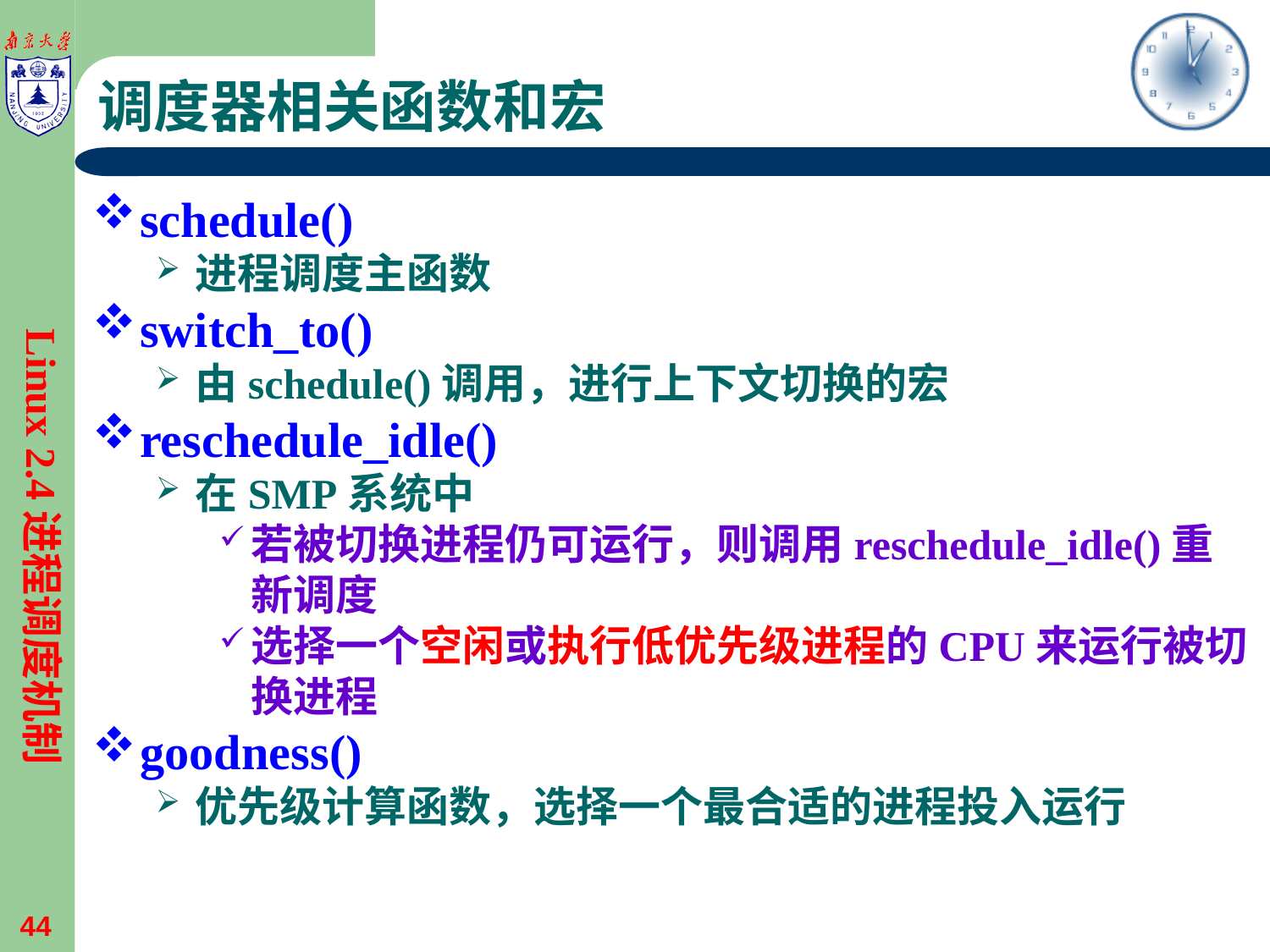

# 调度器相关函数和宏
schedule()
进程调度主函数
switch_to()
由schedule()调用，进行上下文切换的宏
reschedule_idle()
在SMP系统中
若被切换进程仍可运行，则调用reschedule_idle()重新调度
选择一个空闲或执行低优先级进程的CPU来运行被切换进程
goodness()
优先级计算函数，选择一个最合适的进程投入运行

Linux 2.4进程调度机制
44